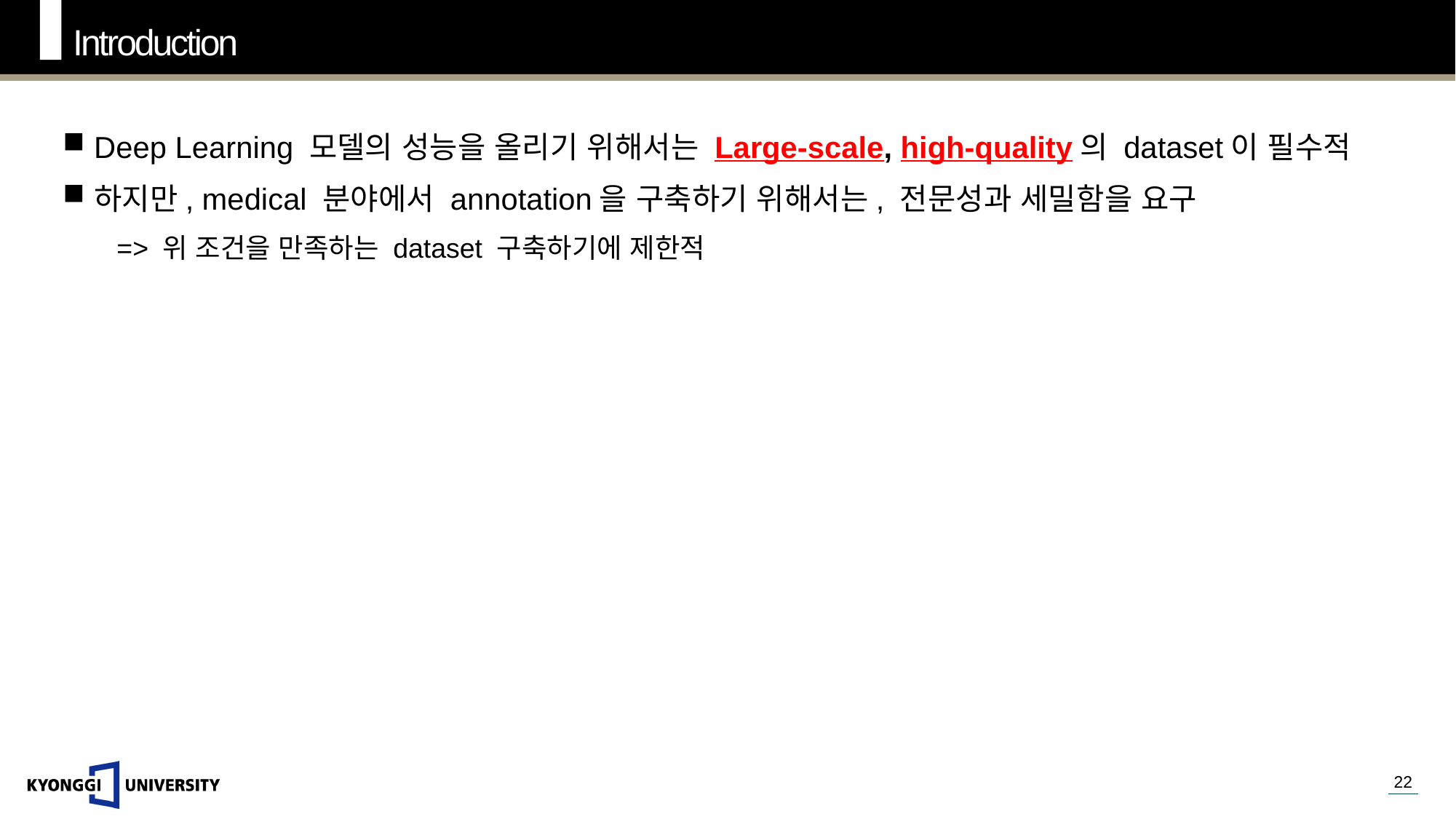

Introduction
Deep Learning 모델의 성능을 올리기 위해서는 Large-scale, high-quality의 dataset이 필수적
하지만, medical 분야에서 annotation을 구축하기 위해서는, 전문성과 세밀함을 요구
=> 위 조건을 만족하는 dataset 구축하기에 제한적